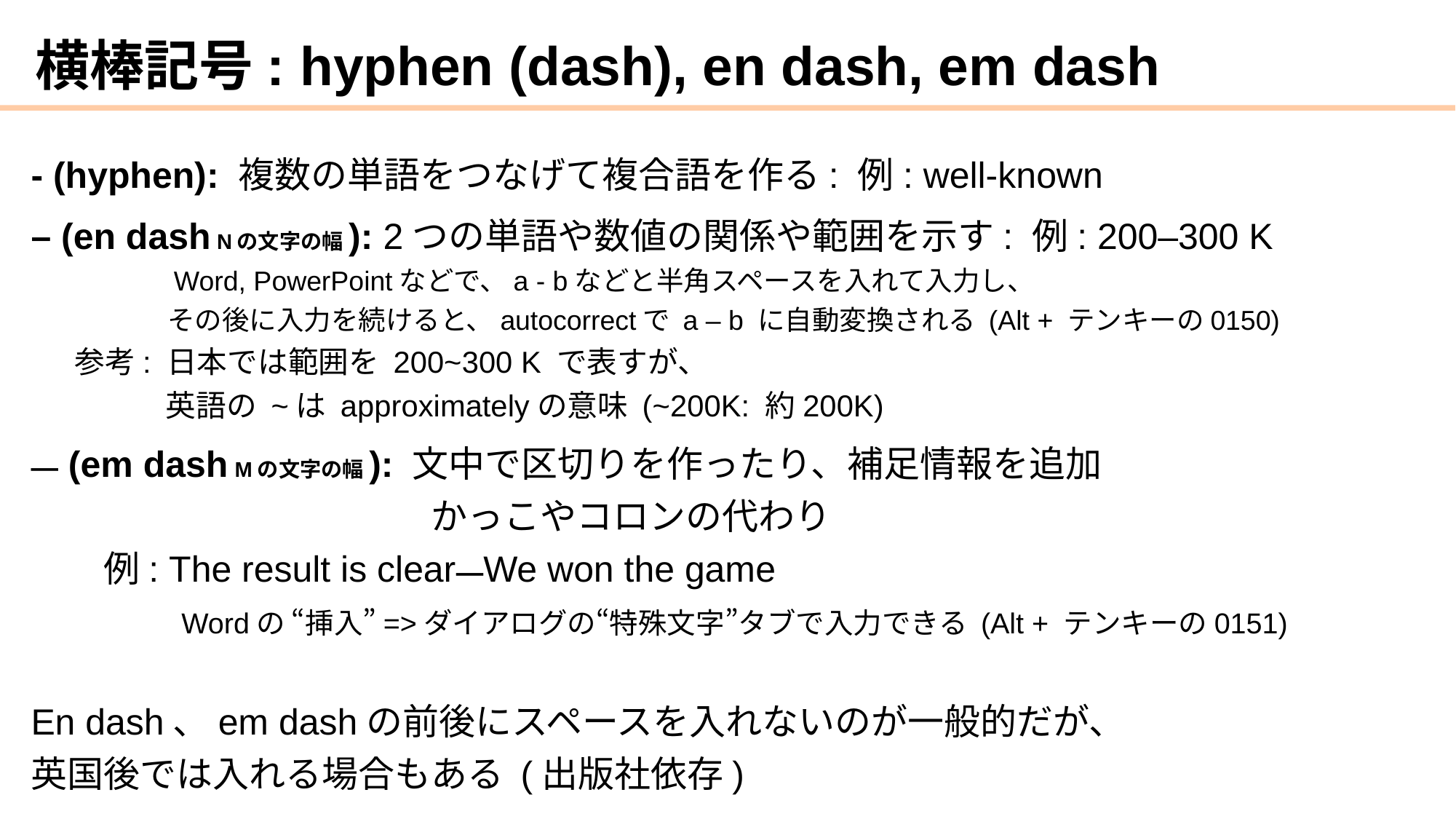

# 横棒記号: hyphen (dash), en dash, em dash
- (hyphen): 複数の単語をつなげて複合語を作る: 例: well-known
– (en dash Nの文字の幅): 2つの単語や数値の関係や範囲を示す: 例: 200–300 K
　　　　　Word, PowerPointなどで、a - bなどと半角スペースを入れて入力し、
　　　　　その後に入力を続けると、autocorrectで a – b に自動変換される (Alt + テンキーの0150)
　  参考: 日本では範囲を 200~300 K で表すが、
　　　　  英語の ~は approximatelyの意味 (~200K: 約200K)
— (em dash Mの文字の幅): 文中で区切りを作ったり、補足情報を追加
　　　　　　　　　　　かっこやコロンの代わり
　　例: The result is clear—We won the game
　　　　　Wordの “挿入”=>ダイアログの“特殊文字”タブで入力できる (Alt + テンキーの0151)
En dash、em dashの前後にスペースを入れないのが一般的だが、
英国後では入れる場合もある (出版社依存)